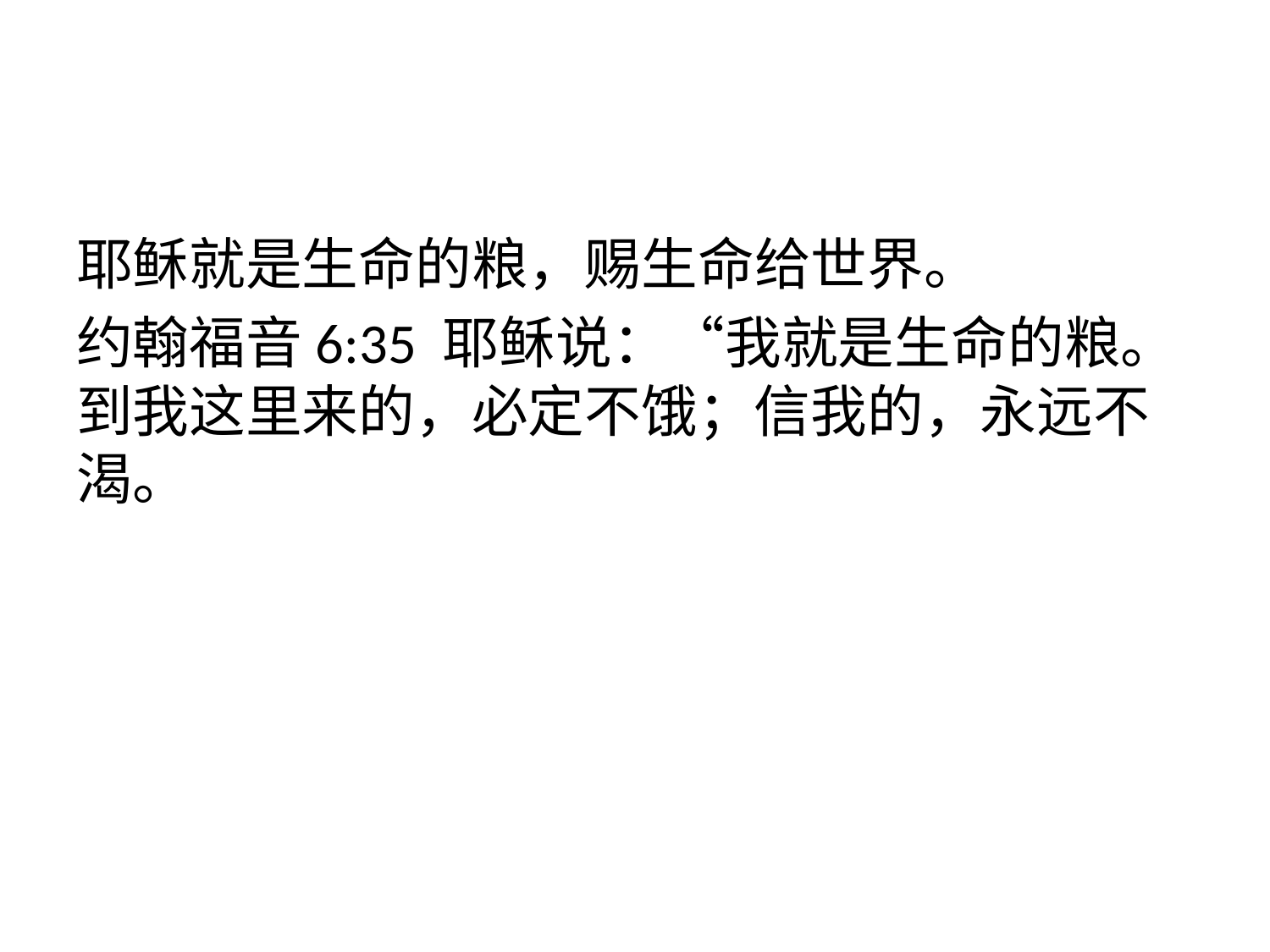

#
耶稣就是生命的粮，赐生命给世界。
约翰福音6:35 耶稣说：“我就是生命的粮。到我这里来的，必定不饿；信我的，永远不渴。